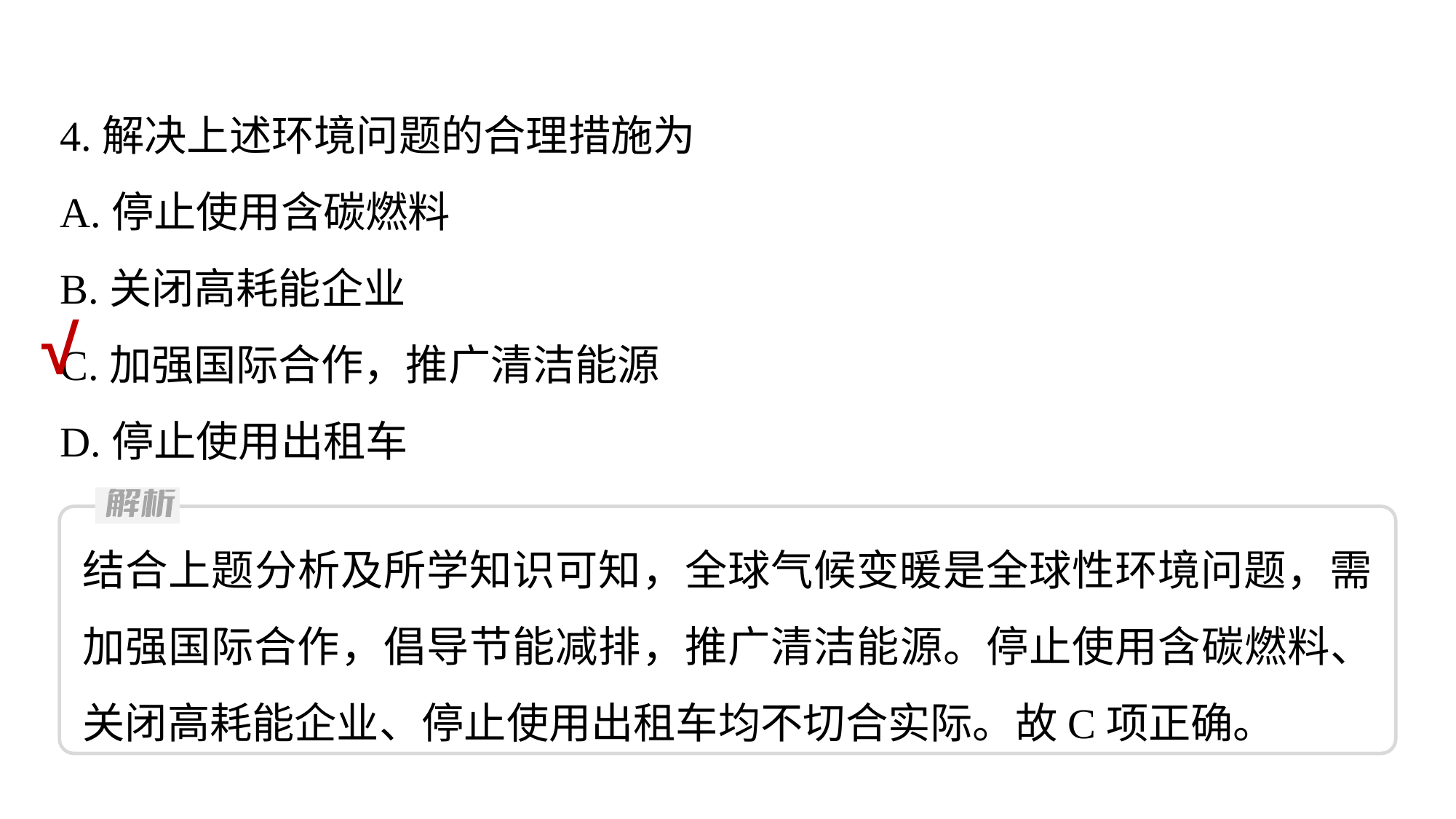

4.解决上述环境问题的合理措施为
A.停止使用含碳燃料
B.关闭高耗能企业
C.加强国际合作，推广清洁能源
D.停止使用出租车
√

结合上题分析及所学知识可知，全球气候变暖是全球性环境问题，需加强国际合作，倡导节能减排，推广清洁能源。停止使用含碳燃料、关闭高耗能企业、停止使用出租车均不切合实际。故C项正确。